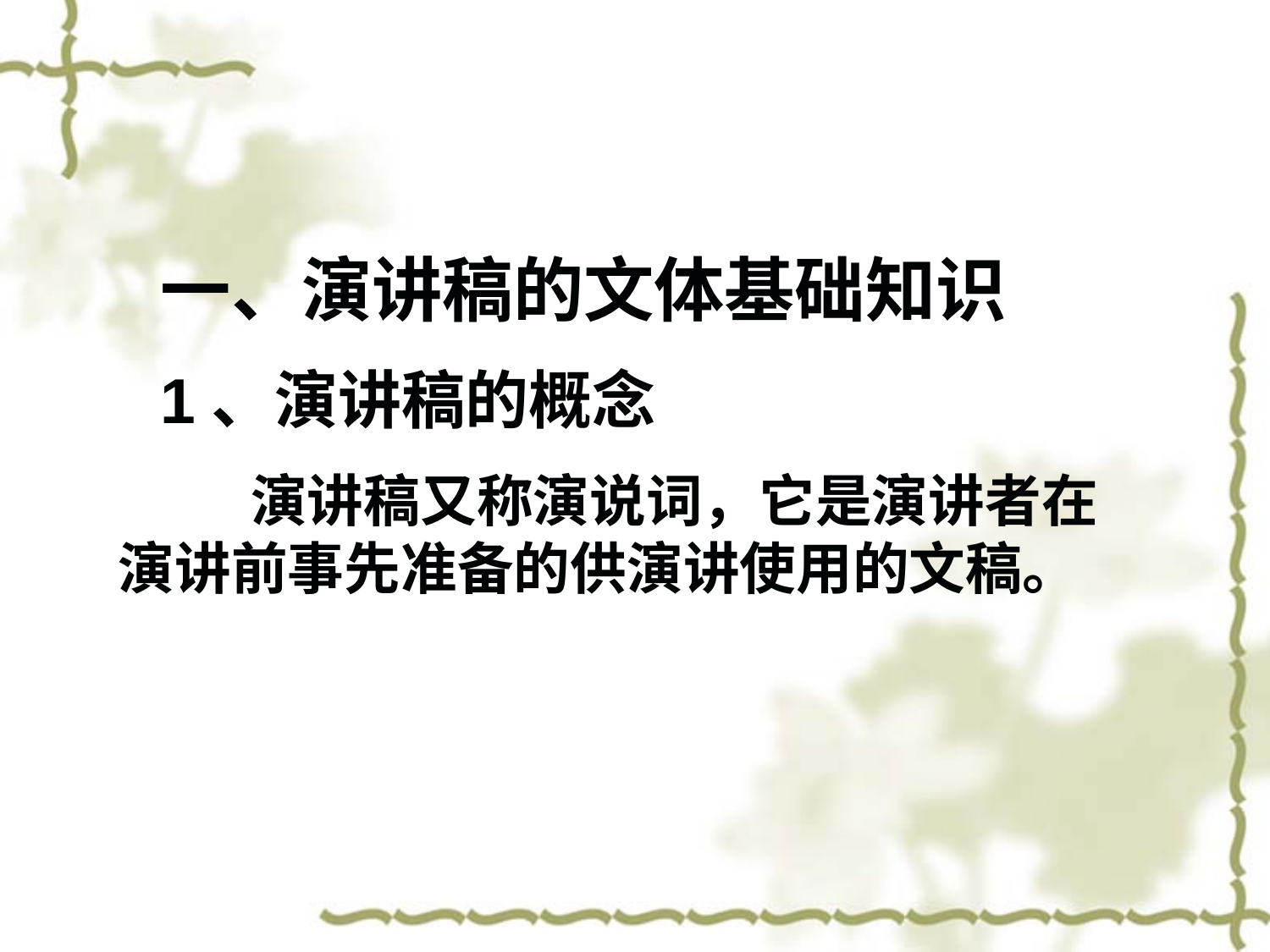

一、演讲稿的文体基础知识

1、演讲稿的概念

      演讲稿又称演说词，它是演讲者在演讲前事先准备的供演讲使用的文稿。